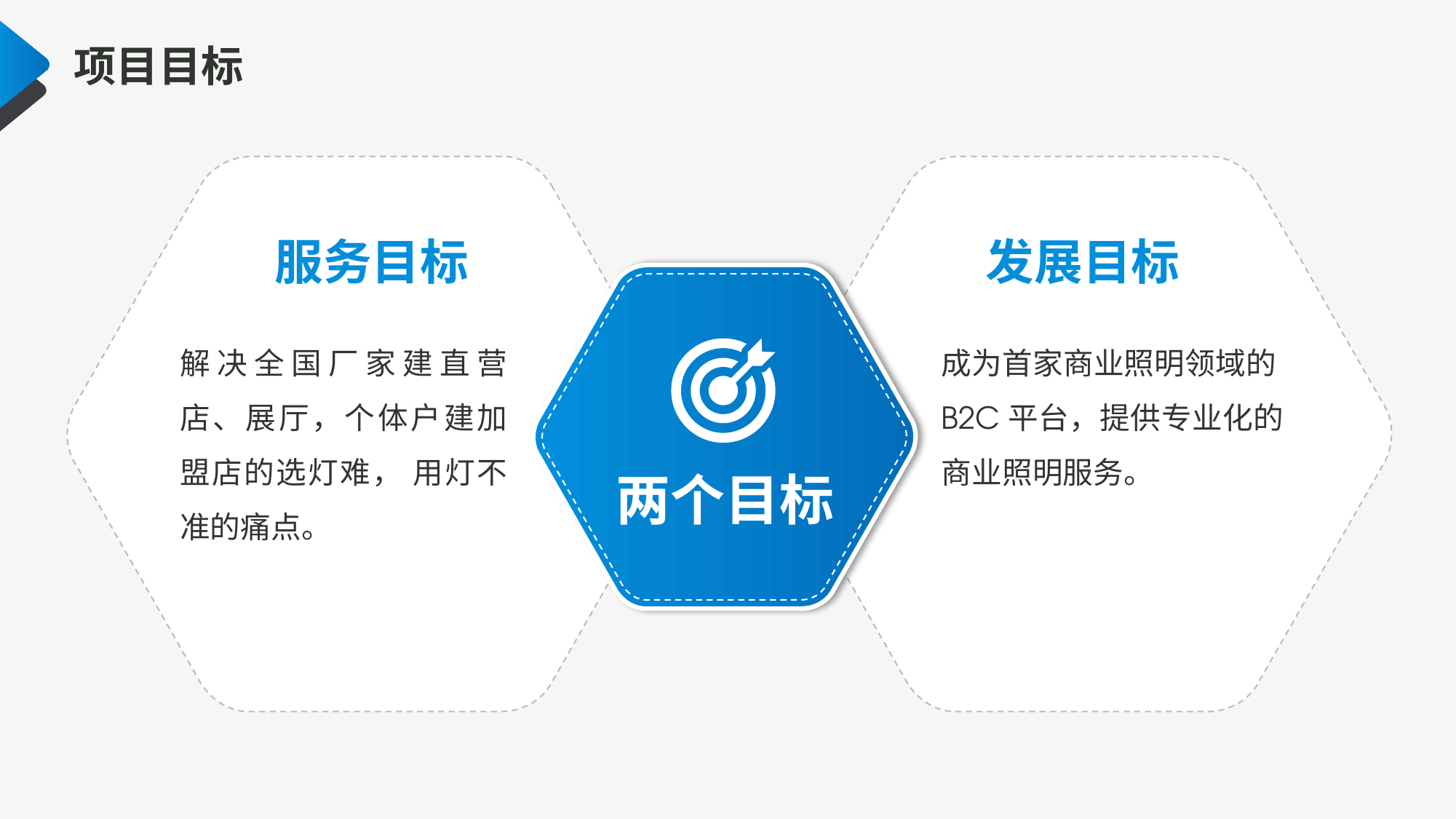

项目目标

服务目标
发展目标

解决全国厂家建直营店、展厅，个体户建加盟店的选灯难， 用灯不准的痛点。
成为首家商业照明领域的B2C平台，提供专业化的商业照明服务。

两个目标